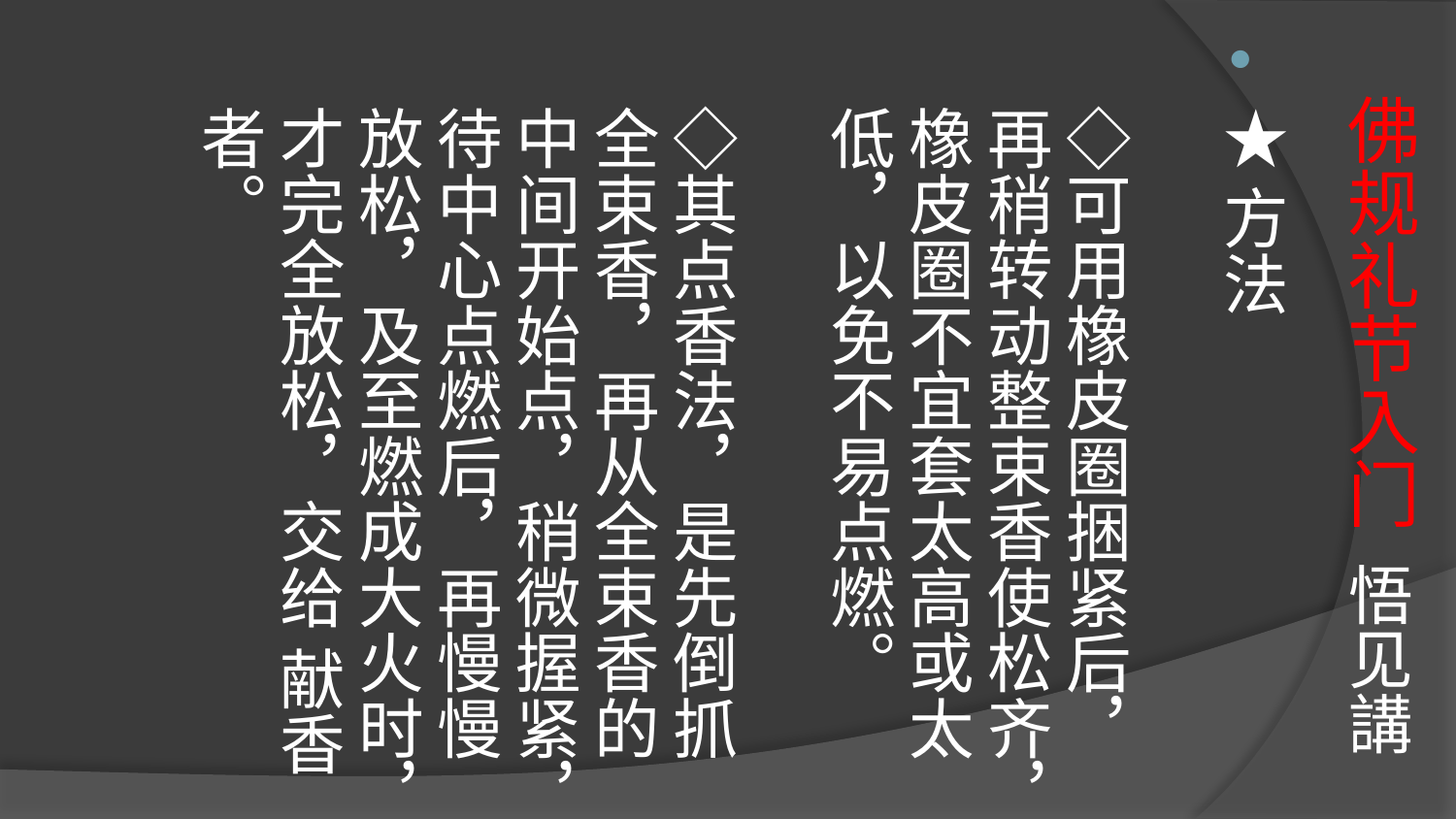

# 佛规礼节入门  悟见講
★方法
◇可用橡皮圈捆紧后，再稍转动整束香使松齐，橡皮圈不宜套太高或太低，以免不易点燃。
◇其点香法，是先倒抓全束香，再从全束香的中间开始点，稍微握紧，待中心点燃后，再慢慢放松，及至燃成大火时，才完全放松，交给 献香者。